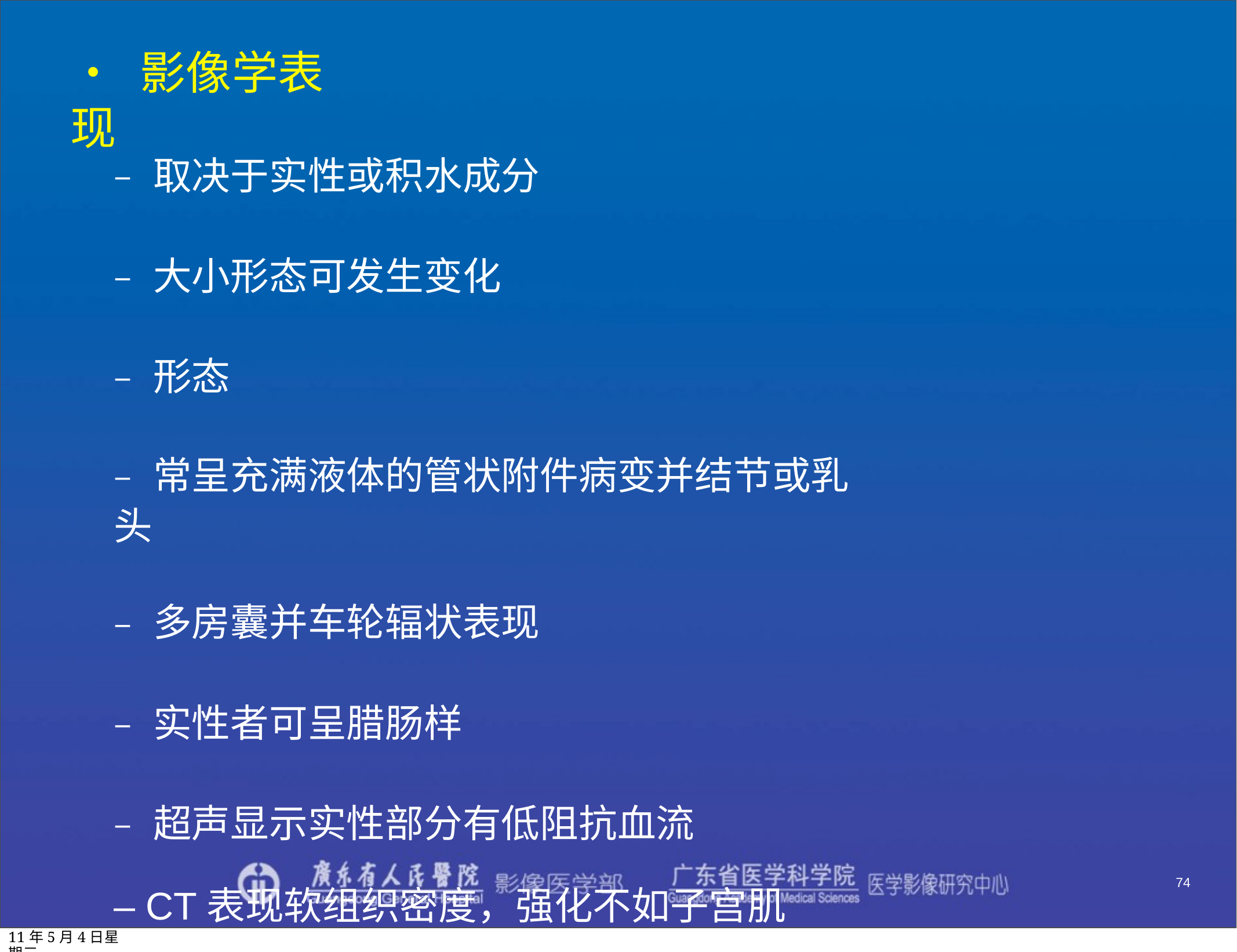

# • 影像学表现
– 取决于实性或积水成分
– 大小形态可发生变化
– 形态
– 常呈充满液体的管状附件病变并结节或乳头
– 多房囊并车轮辐状表现
– 实性者可呈腊肠样
– 超声显示实性部分有低阻抗血流
– CT表现软组织密度，强化不如子宫肌
– MR T1WI低信号/T2WI等/高信号
74
11年5月4日星期三